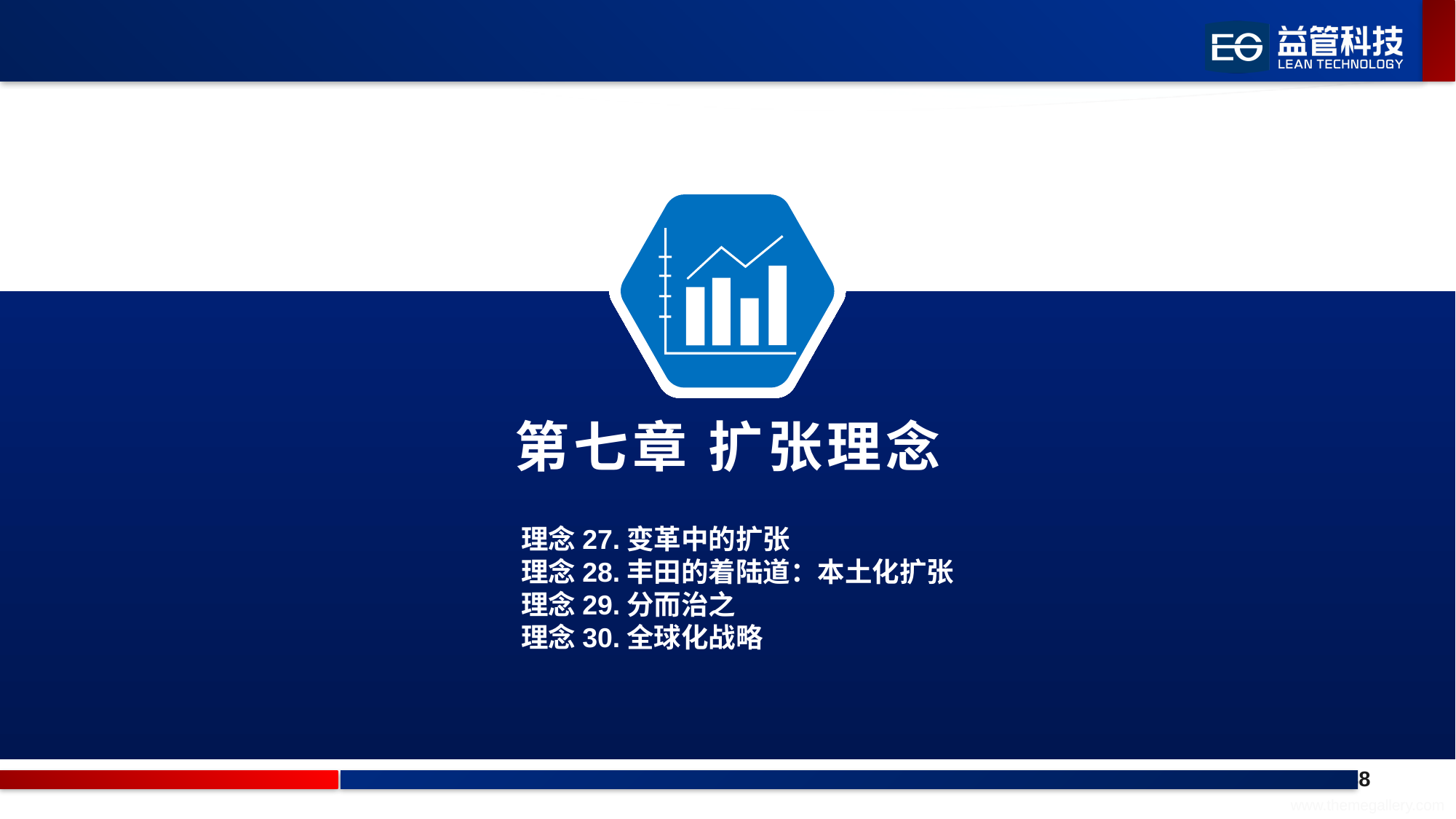

第七章 扩张理念
理念27.变革中的扩张
理念28.丰田的着陆道：本土化扩张
理念29.分而治之
理念30.全球化战略